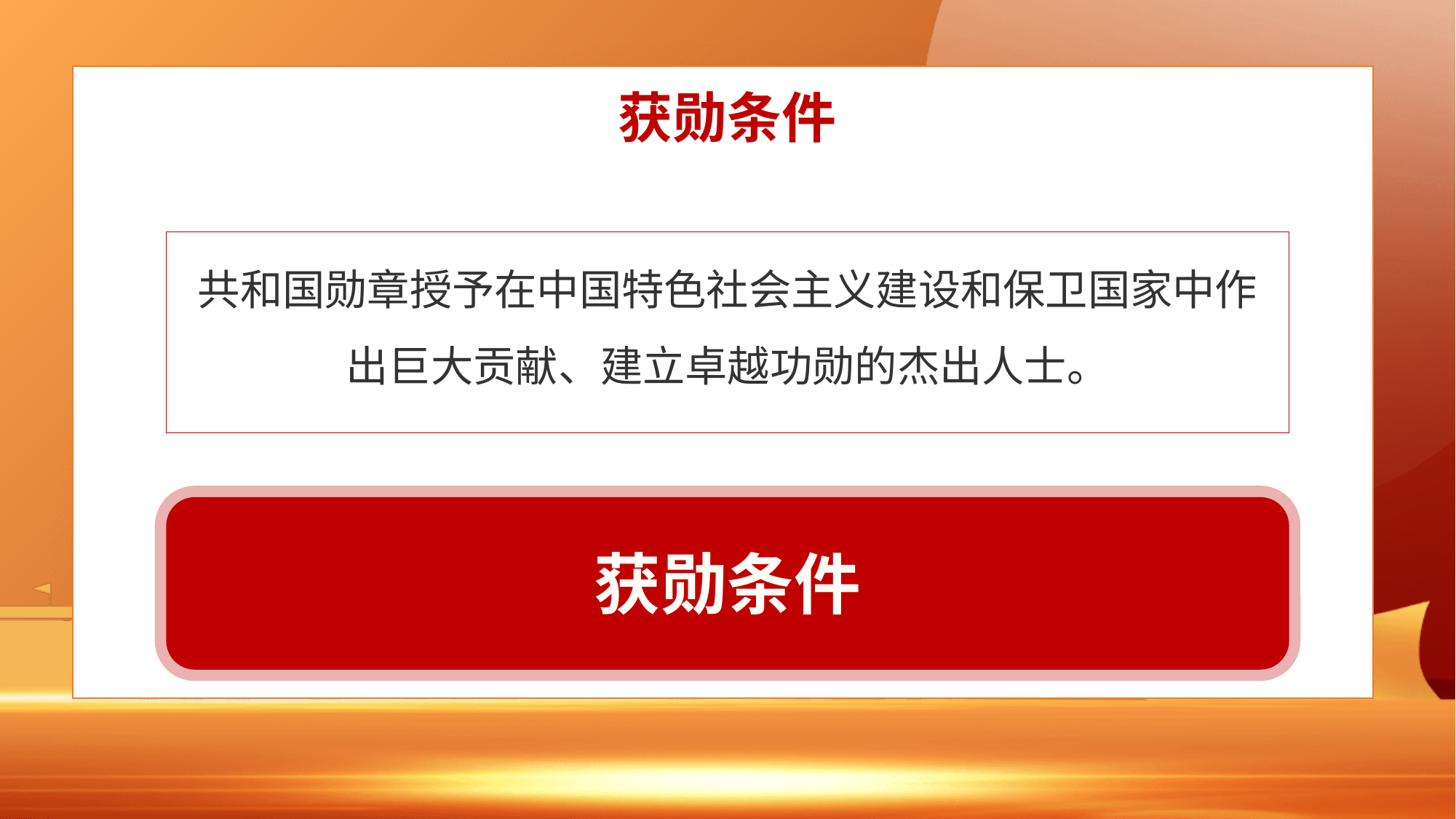

获勋条件
共和国勋章授予在中国特色社会主义建设和保卫国家中作出巨大贡献、建立卓越功勋的杰出人士。

获勋条件